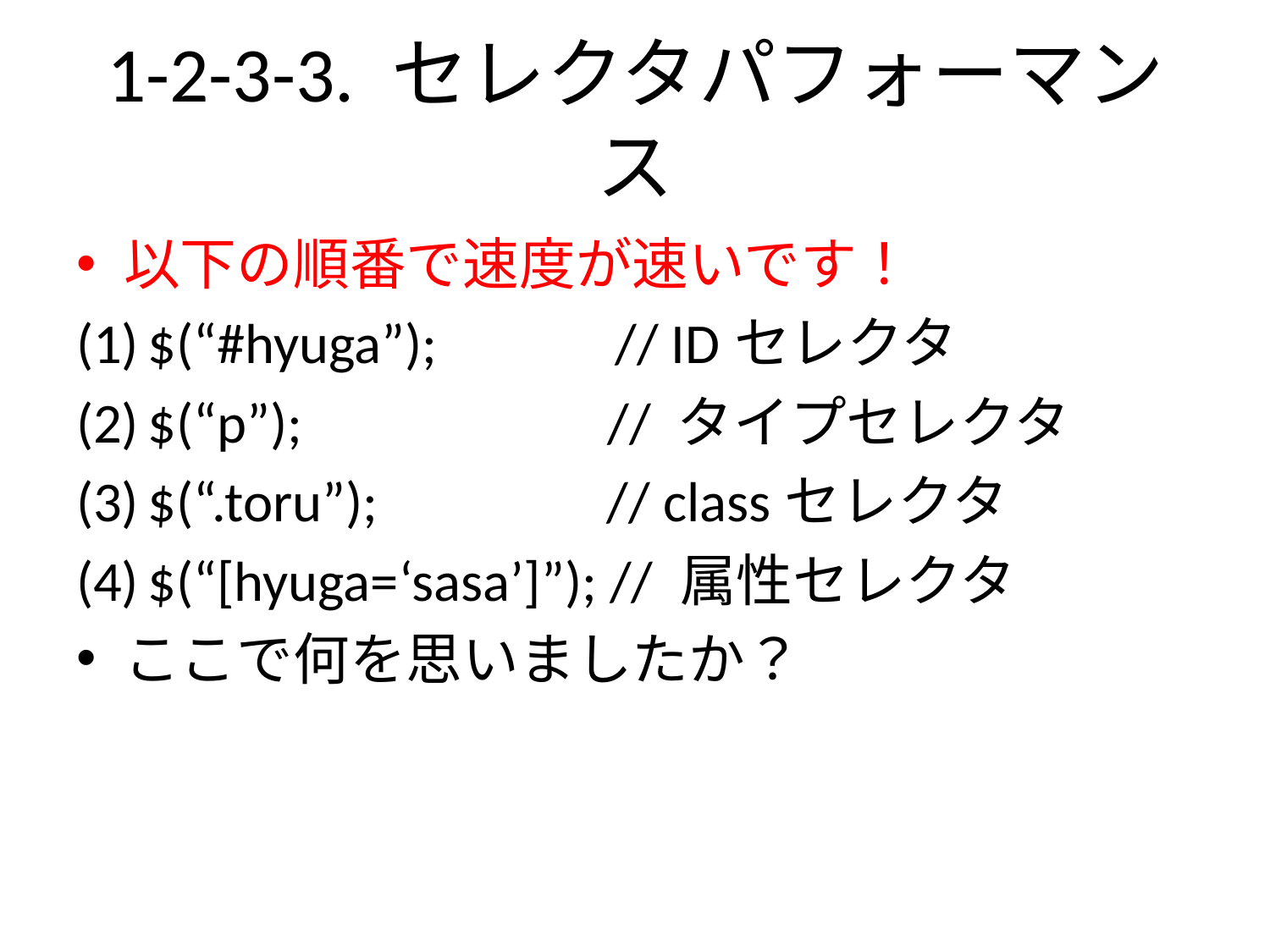

# 1-2-3-3. セレクタパフォーマンス
以下の順番で速度が速いです！
$(“#hyuga”);              // IDセレクタ
$(“p”);                        // タイプセレクタ
$(“.toru”);                  // classセレクタ
$(“[hyuga=‘sasa’]”); // 属性セレクタ
ここで何を思いましたか？